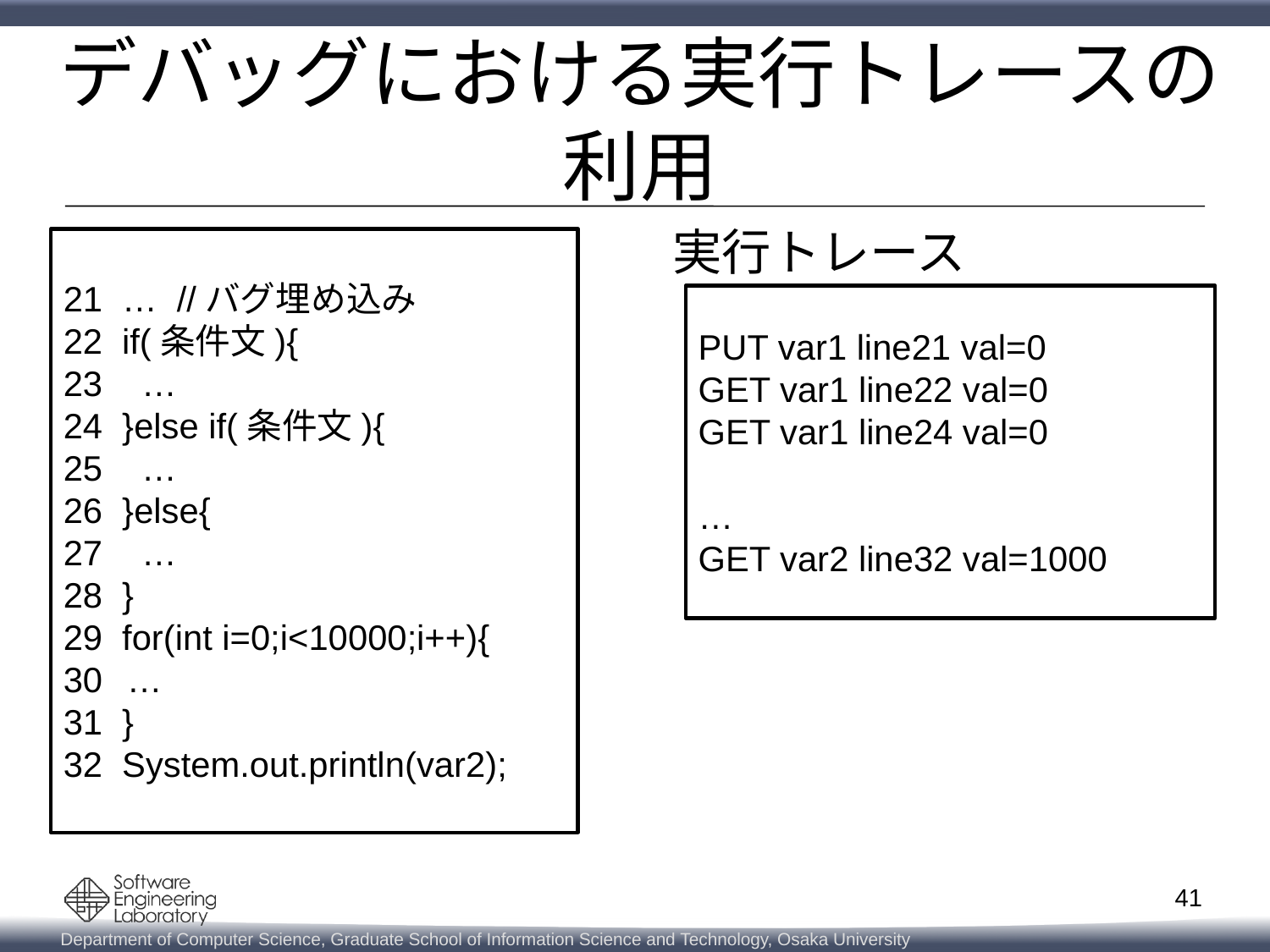

# デバッグにおける実行トレースの利用
実行トレース
21  …  //バグ埋め込み
22  if(条件文){
23    …
24  }else if(条件文){
25    …
26  }else{
27    …
28  }
29  for(int i=0;i<10000;i++){
…
31  }
32  System.out.println(var2);
PUT var1 line21 val=0
GET var1 line22 val=0
GET var1 line24 val=0

…
GET var2 line32 val=1000
41